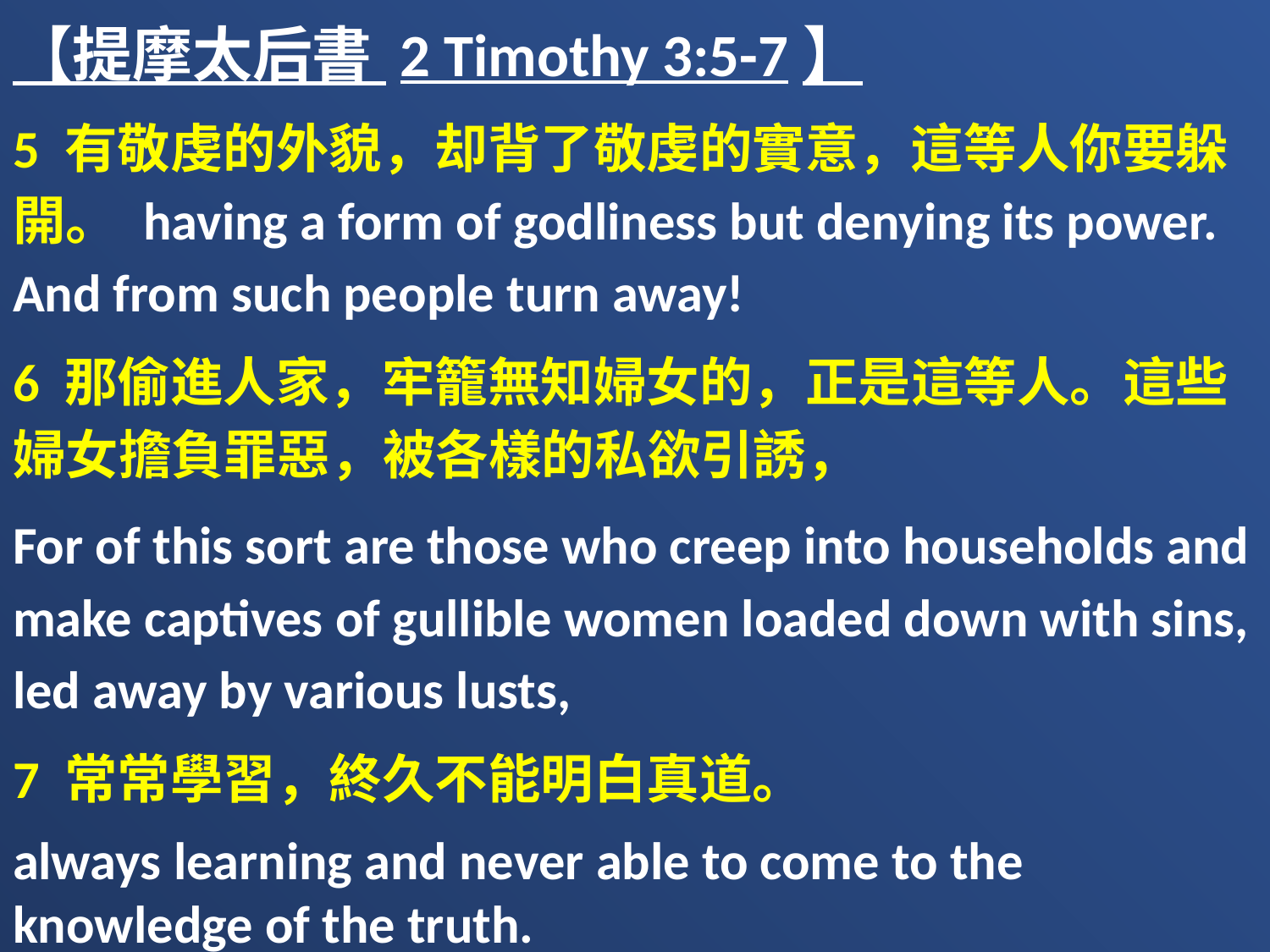

【提摩太后書 2 Timothy 3:5-7】
5 有敬虔的外貌，却背了敬虔的實意，這等人你要躲開。 having a form of godliness but denying its power. And from such people turn away!
6 那偷進人家，牢籠無知婦女的，正是這等人。這些婦女擔負罪惡，被各樣的私欲引誘，
For of this sort are those who creep into households and make captives of gullible women loaded down with sins, led away by various lusts,
7 常常學習，終久不能明白真道。
always learning and never able to come to the knowledge of the truth.